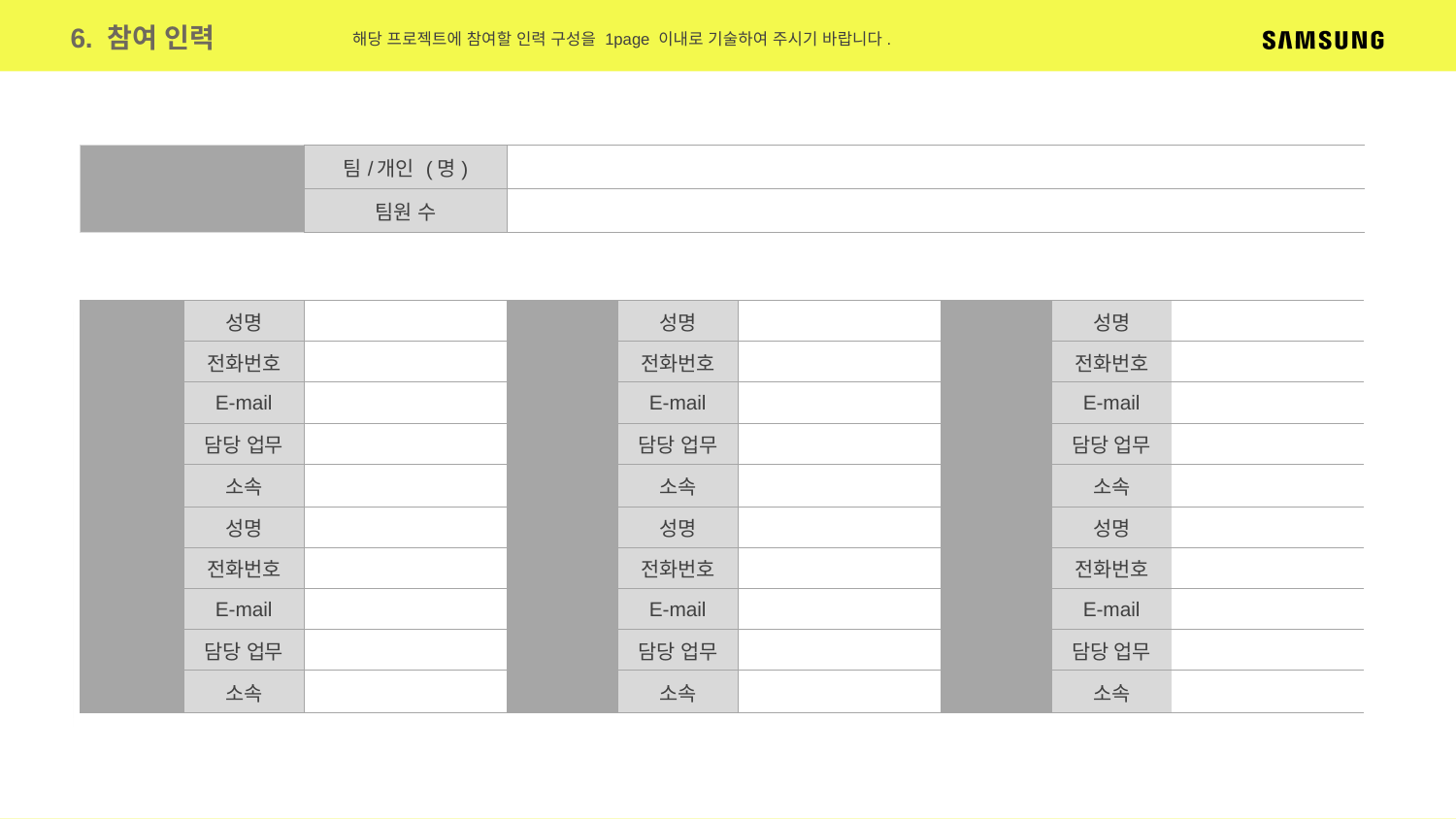

6. 참여 인력
해당 프로젝트에 참여할 인력 구성을 1page 이내로 기술하여 주시기 바랍니다.
| 팀 / 개인 정보 | 팀/개인 (명) |  |
| --- | --- | --- |
|  | 팀원 수 |  |
| 대표자 | 성명 |  | 팀원 1 | 성명 |  | 팀원 2 | 성명 |  |
| --- | --- | --- | --- | --- | --- | --- | --- | --- |
|  | 전화번호 |  |  | 전화번호 |  |  | 전화번호 |  |
|  | E-mail |  |  | E-mail |  |  | E-mail |  |
|  | 담당 업무 |  |  | 담당 업무 |  |  | 담당 업무 |  |
|  | 소속 |  |  | 소속 |  |  | 소속 |  |
| 팀원 3 | 성명 |  | 팀원 4 | 성명 |  | 팀원 5 | 성명 |  |
|  | 전화번호 |  |  | 전화번호 |  |  | 전화번호 |  |
|  | E-mail |  |  | E-mail |  |  | E-mail |  |
|  | 담당 업무 |  |  | 담당 업무 |  |  | 담당 업무 |  |
|  | 소속 |  |  | 소속 |  |  | 소속 |  |